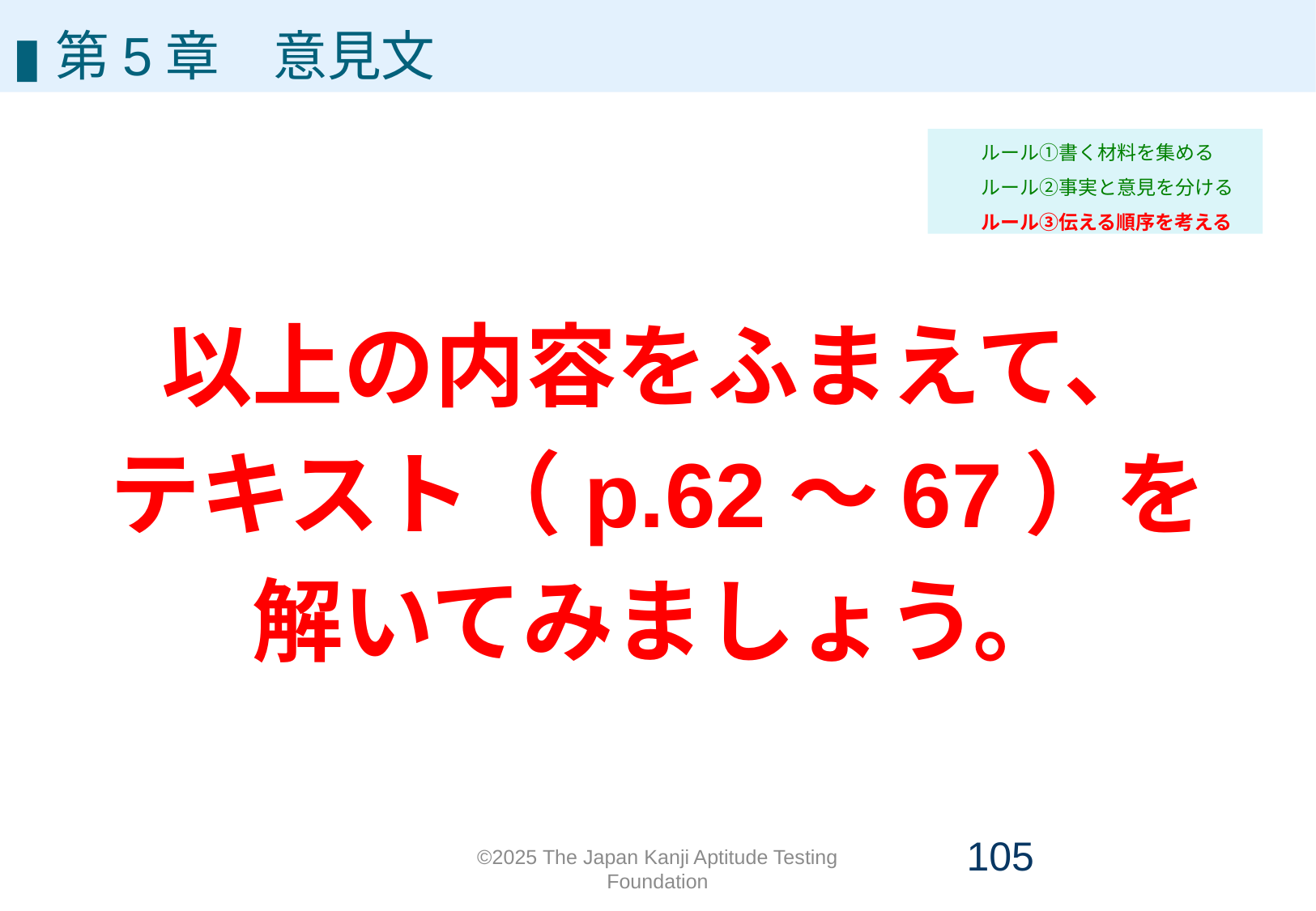

▮第5章　意見文
ルール①書く材料を集める
ルール②事実と意見を分ける
ルール③伝える順序を考える

以上の内容をふまえて、
テキスト（p.62～67）を
解いてみましょう。

©2025 The Japan Kanji Aptitude Testing Foundation
105